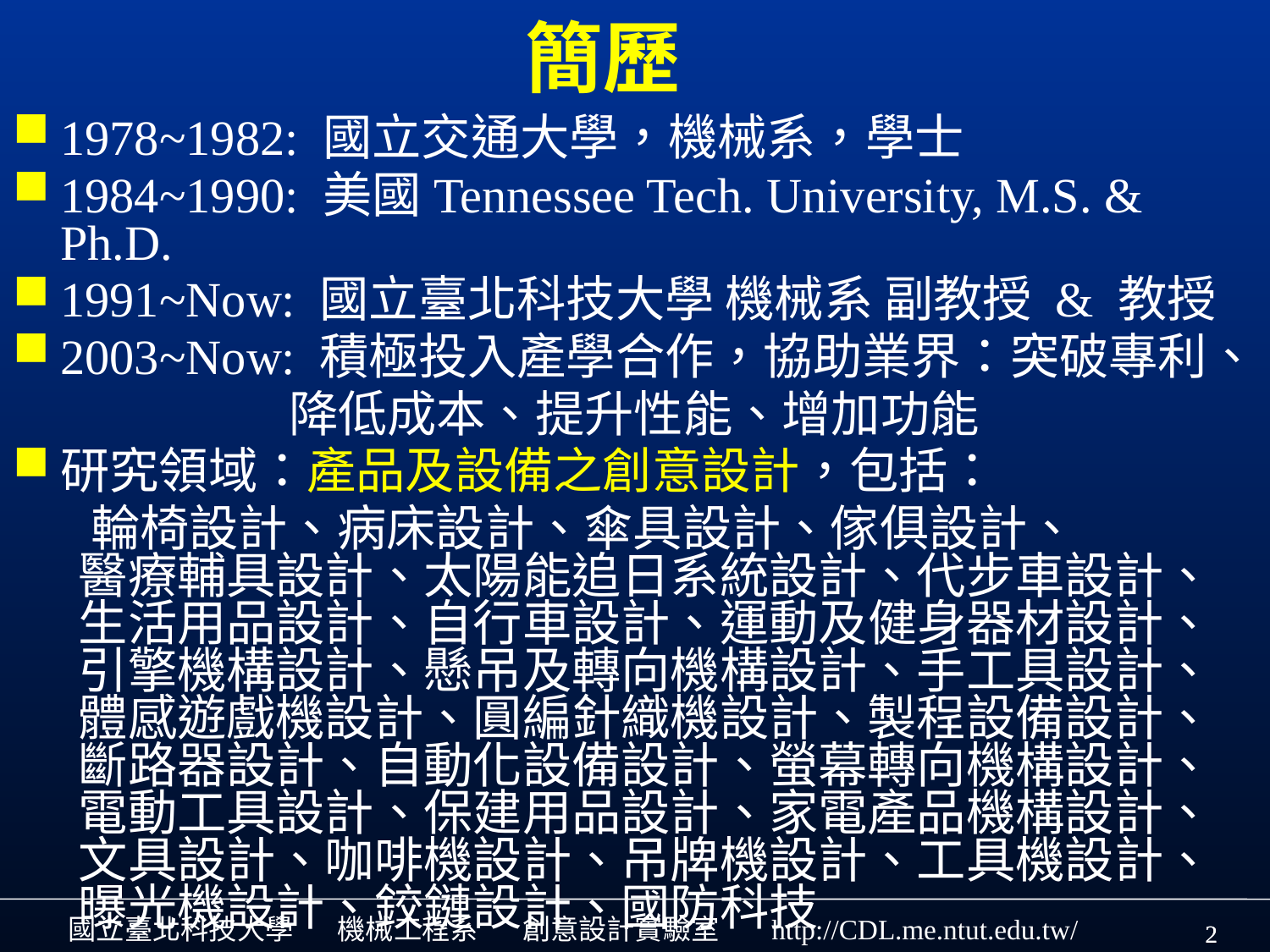

簡歷
1978~1982: 國立交通大學，機械系，學士
1984~1990: 美國Tennessee Tech. University, M.S. & Ph.D.
1991~Now: 國立臺北科技大學 機械系 副教授 & 教授
2003~Now: 積極投入產學合作，協助業界：突破專利、
                        降低成本、提升性能、增加功能
研究領域：產品及設備之創意設計，包括：
      輪椅設計、病床設計、傘具設計、傢俱設計、
      醫療輔具設計、太陽能追日系統設計、代步車設計、
      生活用品設計、自行車設計、運動及健身器材設計、
      引擎機構設計、懸吊及轉向機構設計、手工具設計、
      體感遊戲機設計、圓編針織機設計、製程設備設計、
      斷路器設計、自動化設備設計、螢幕轉向機構設計、
      電動工具設計、保建用品設計、家電產品機構設計、
      文具設計、咖啡機設計、吊牌機設計、工具機設計、
      曝光機設計、鉸鏈設計、國防科技
2
2